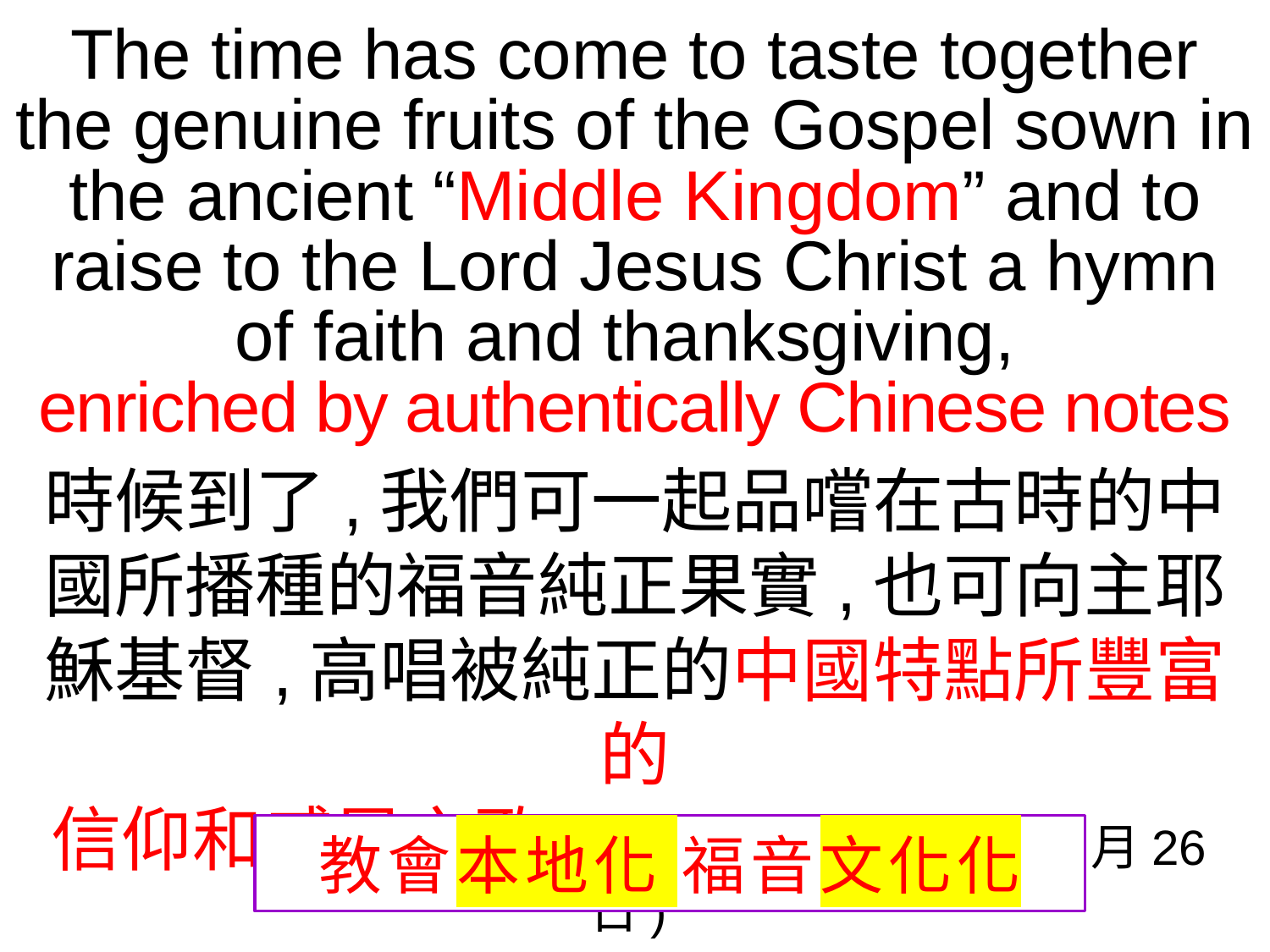

The time has come to taste together the genuine fruits of the Gospel sown in the ancient “Middle Kingdom” and to raise to the Lord Jesus Christ a hymn of faith and thanksgiving,
enriched by authentically Chinese notes
時候到了,我們可一起品嚐在古時的中國所播種的福音純正果實,也可向主耶穌基督,高唱被純正的中國特點所豐富的
信仰和感恩之歌.(教宗方濟各2018年9月26日)
教會本地化 福音文化化